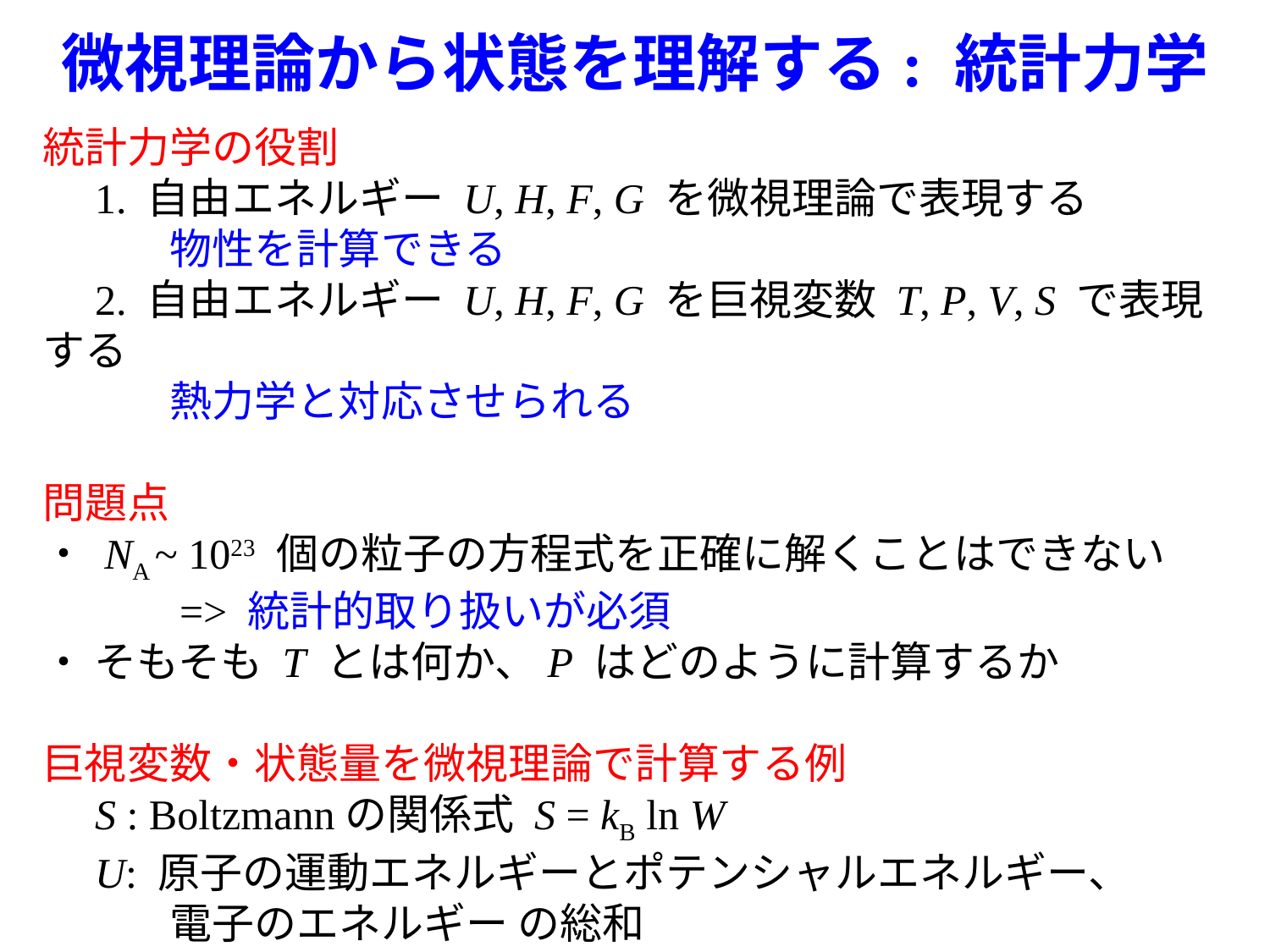

# 微視理論から状態を理解する: 統計力学
統計力学の役割
　1. 自由エネルギー U, H, F, G を微視理論で表現する
　　　物性を計算できる
　2. 自由エネルギー U, H, F, G を巨視変数 T, P, V, S で表現する
　　　熱力学と対応させられる

問題点
・ NA ~ 1023 個の粒子の方程式を正確に解くことはできない
　　　=> 統計的取り扱いが必須
・ そもそも T とは何か、P はどのように計算するか

巨視変数・状態量を微視理論で計算する例
　S : Boltzmannの関係式 S = kB ln W
　U: 原子の運動エネルギーとポテンシャルエネルギー、
　　　電子のエネルギー の総和